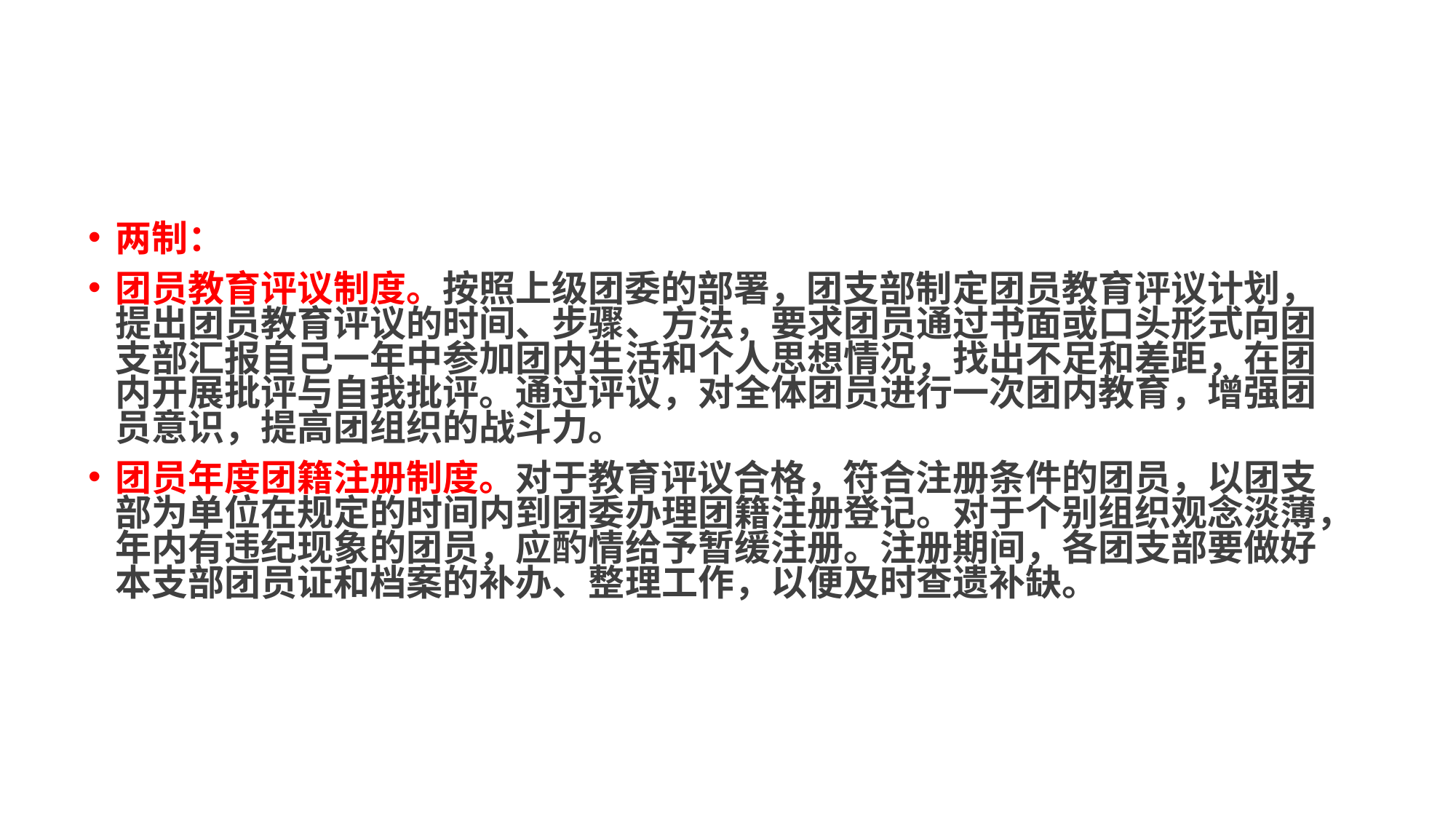

#
两制：
团员教育评议制度。按照上级团委的部署，团支部制定团员教育评议计划，提出团员教育评议的时间、步骤、方法，要求团员通过书面或口头形式向团支部汇报自己一年中参加团内生活和个人思想情况，找出不足和差距，在团内开展批评与自我批评。通过评议，对全体团员进行一次团内教育，增强团员意识，提高团组织的战斗力。
团员年度团籍注册制度。对于教育评议合格，符合注册条件的团员，以团支部为单位在规定的时间内到团委办理团籍注册登记。对于个别组织观念淡薄，年内有违纪现象的团员，应酌情给予暂缓注册。注册期间，各团支部要做好本支部团员证和档案的补办、整理工作，以便及时查遗补缺。